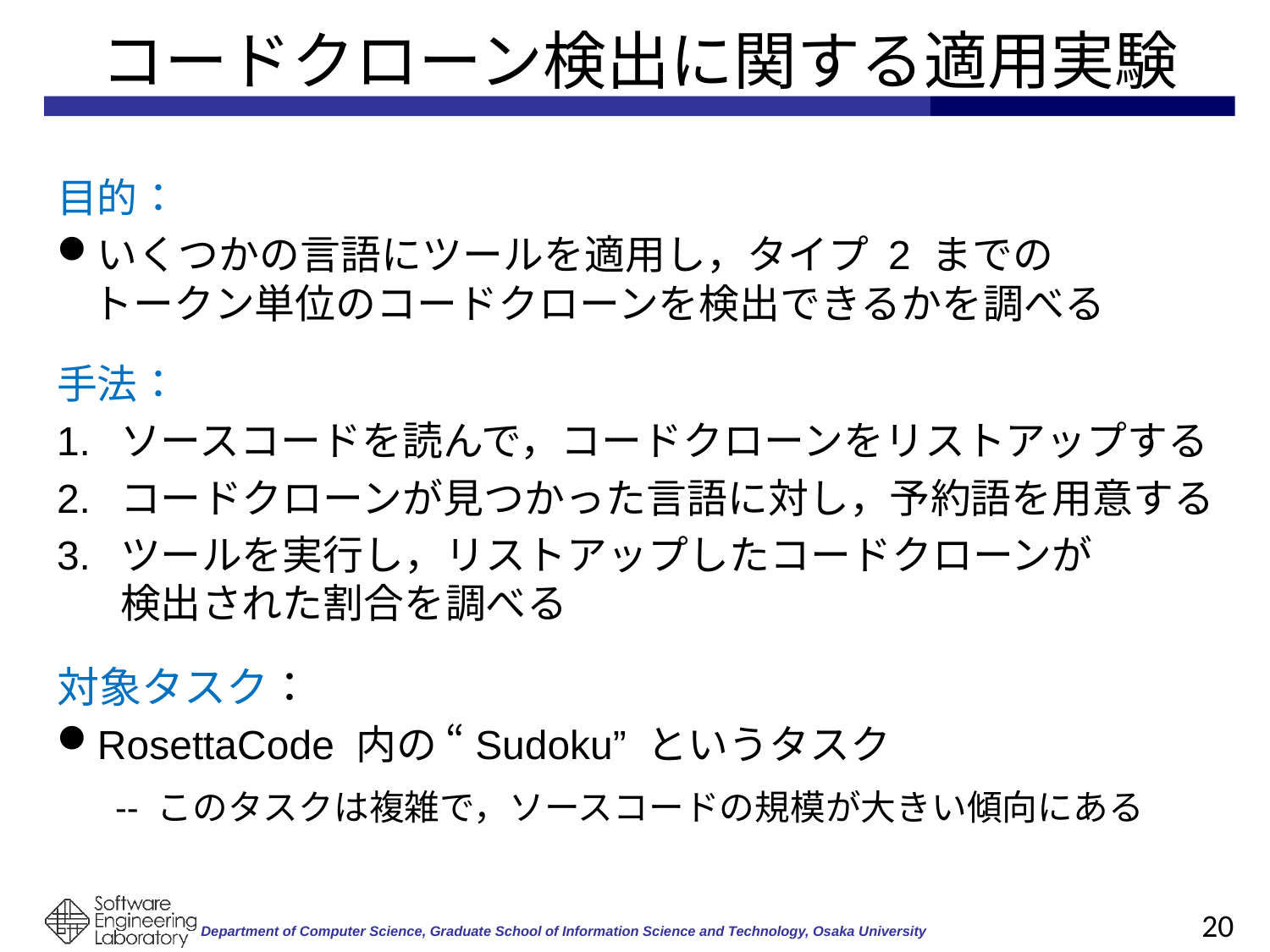

# コードクローン検出に関する適用実験
目的：
いくつかの言語にツールを適用し，タイプ 2 までの　　　　トークン単位のコードクローンを検出できるかを調べる
手法：
ソースコードを読んで，コードクローンをリストアップする
コードクローンが見つかった言語に対し，予約語を用意する
ツールを実行し，リストアップしたコードクローンが　　　検出された割合を調べる
対象タスク：
RosettaCode 内の “Sudoku” というタスク
      -- このタスクは複雑で，ソースコードの規模が大きい傾向にある

20